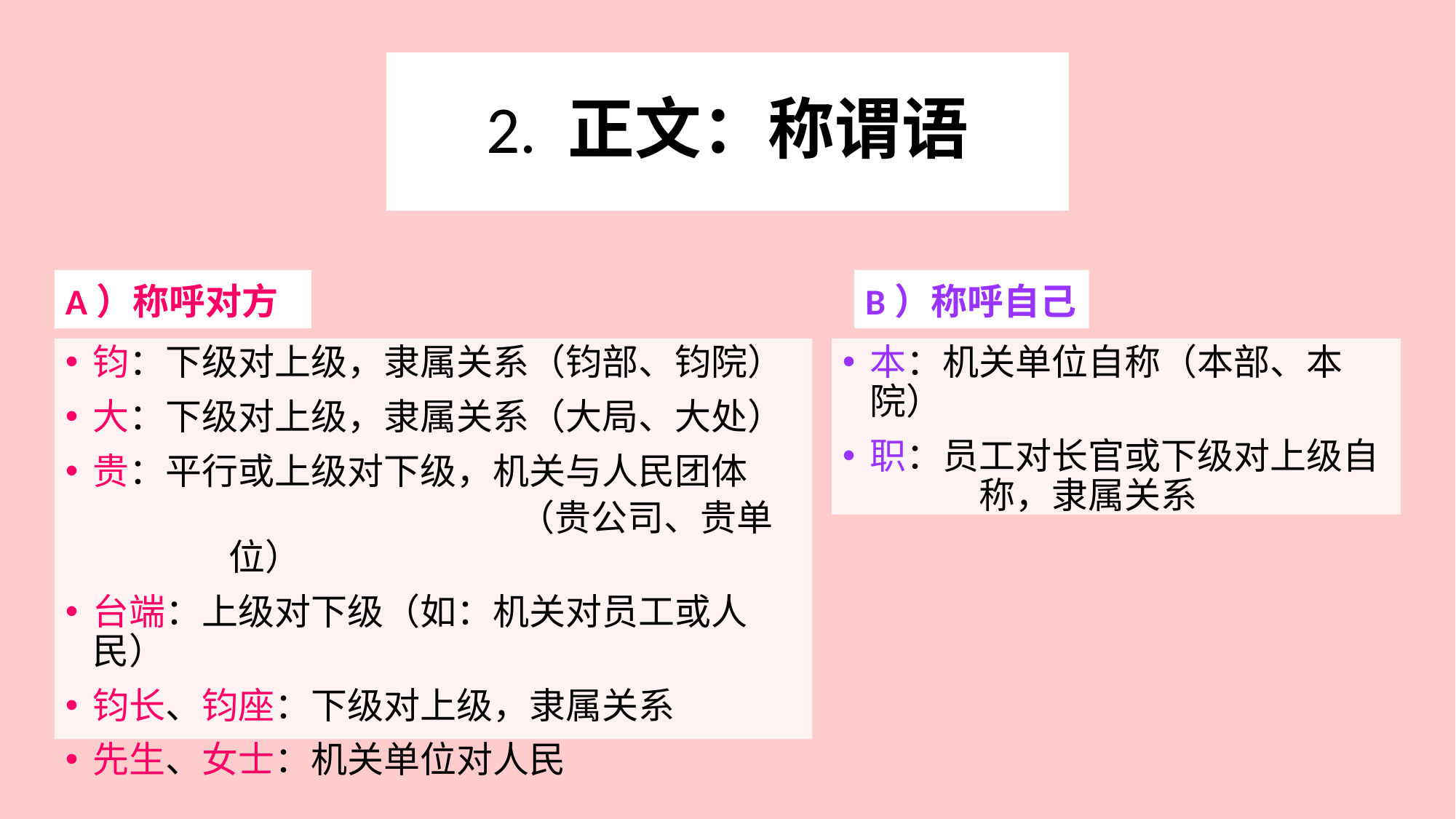

# 2. 正文：称谓语
A）称呼对方
B）称呼自己
钧：下级对上级，隶属关系（钧部、钧院）
大：下级对上级，隶属关系（大局、大处）
贵：平行或上级对下级，机关与人民团体
		              （贵公司、贵单位）
台端：上级对下级（如：机关对员工或人民）
钧长、钧座：下级对上级，隶属关系
先生、女士：机关单位对人民
本：机关单位自称（本部、本院）
职：员工对长官或下级对上级自	称，隶属关系